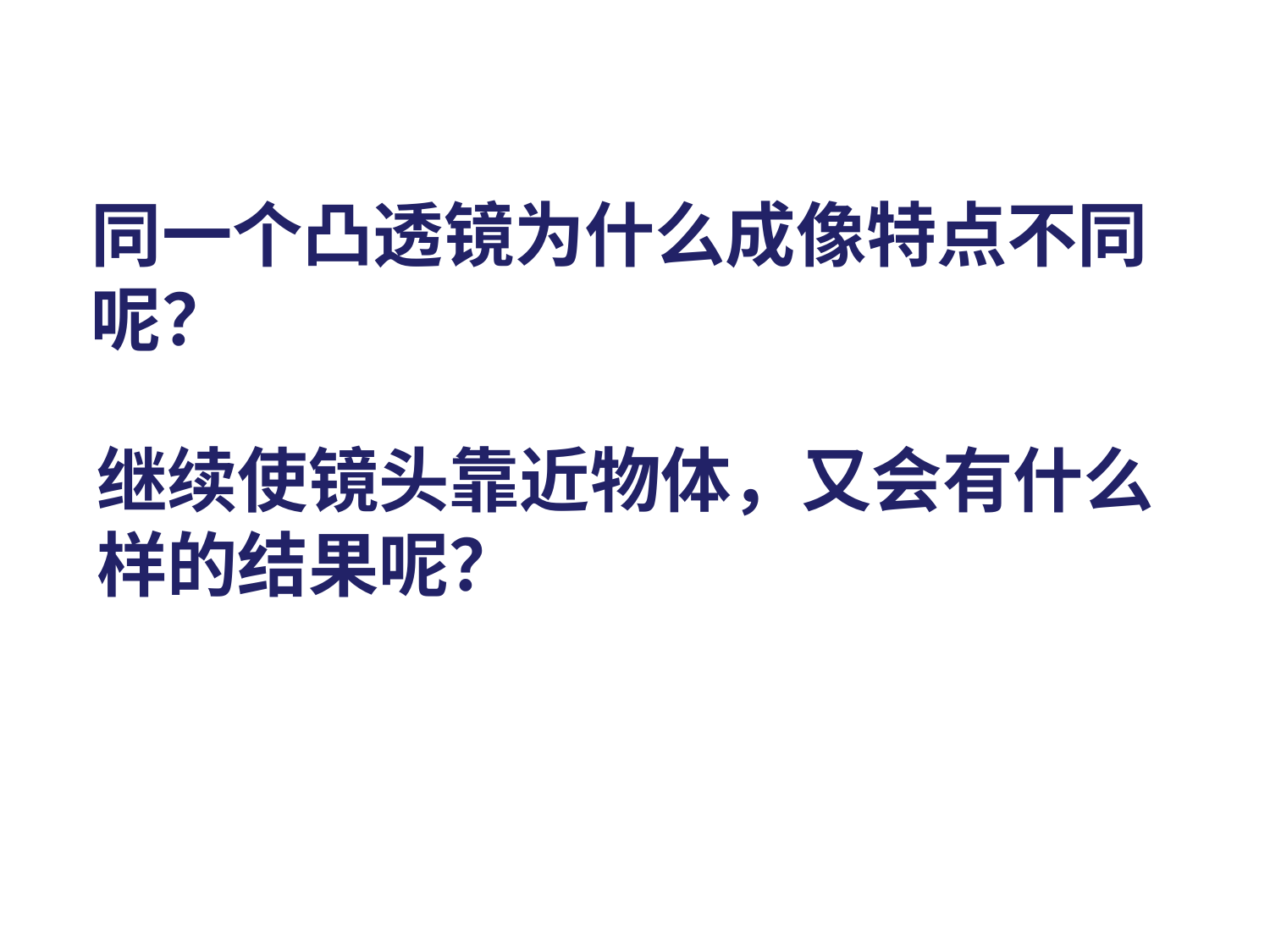

# 同一个凸透镜为什么成像特点不同呢？
继续使镜头靠近物体，又会有什么样的结果呢？